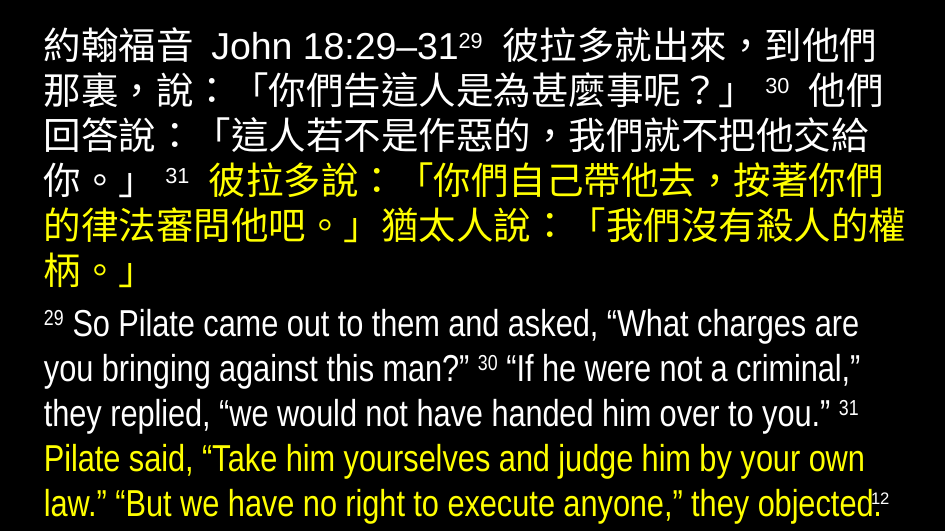

約翰福音 John 18:29–3129 彼拉多就出來，到他們那裏，說：「你們告這人是為甚麼事呢？」30 他們回答說：「這人若不是作惡的，我們就不把他交給你。」31 彼拉多說：「你們自己帶他去，按著你們的律法審問他吧。」猶太人說：「我們沒有殺人的權柄。」
29 So Pilate came out to them and asked, “What charges are you bringing against this man?” 30 “If he were not a criminal,” they replied, “we would not have handed him over to you.” 31 Pilate said, “Take him yourselves and judge him by your own law.” “But we have no right to execute anyone,” they objected.

12